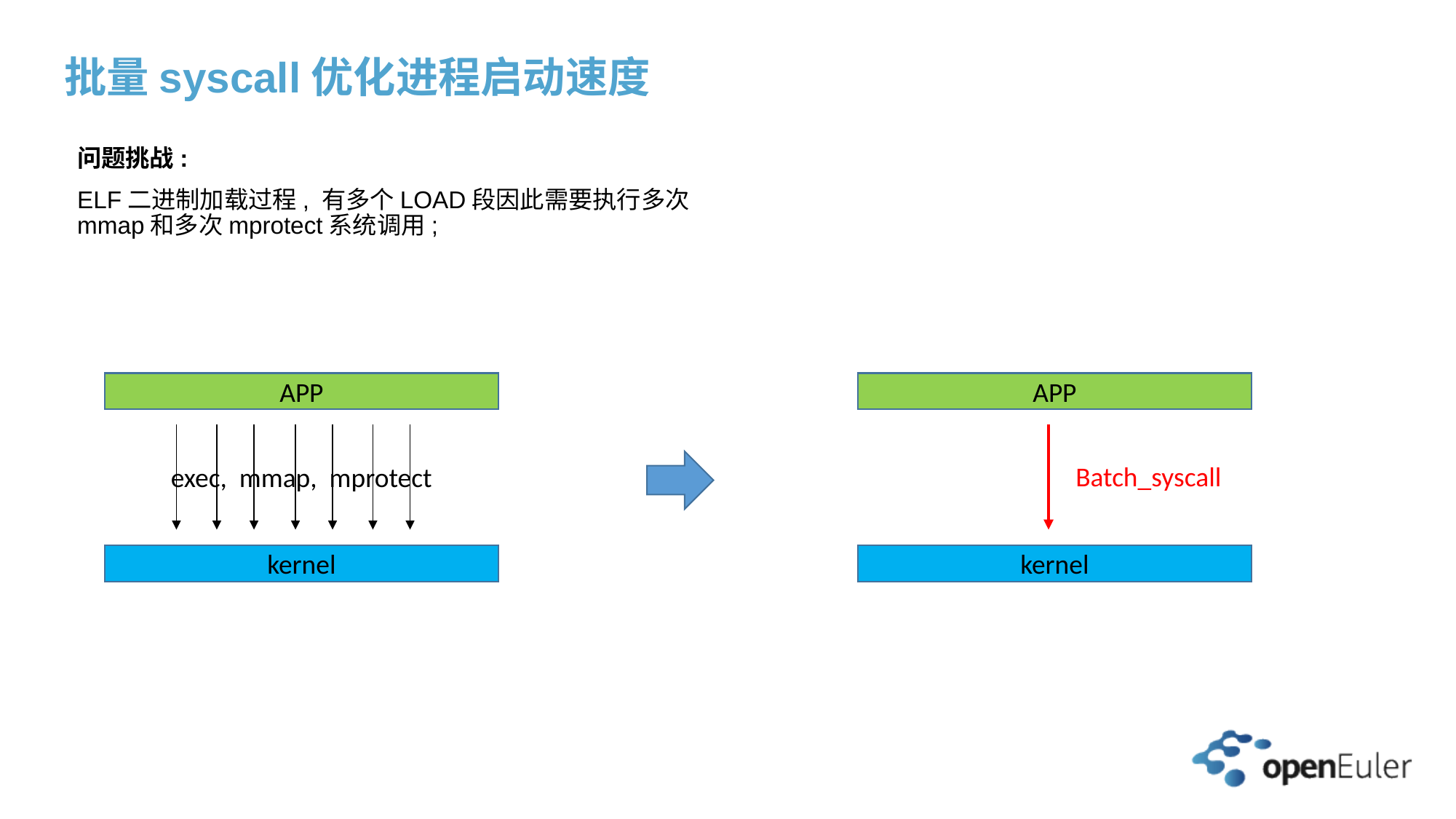

# 批量syscall优化进程启动速度
问题挑战:
ELF二进制加载过程, 有多个LOAD段因此需要执行多次mmap和多次mprotect系统调用;

APP
APP

Batch_syscall
exec,  mmap,  mprotect
kernel
kernel